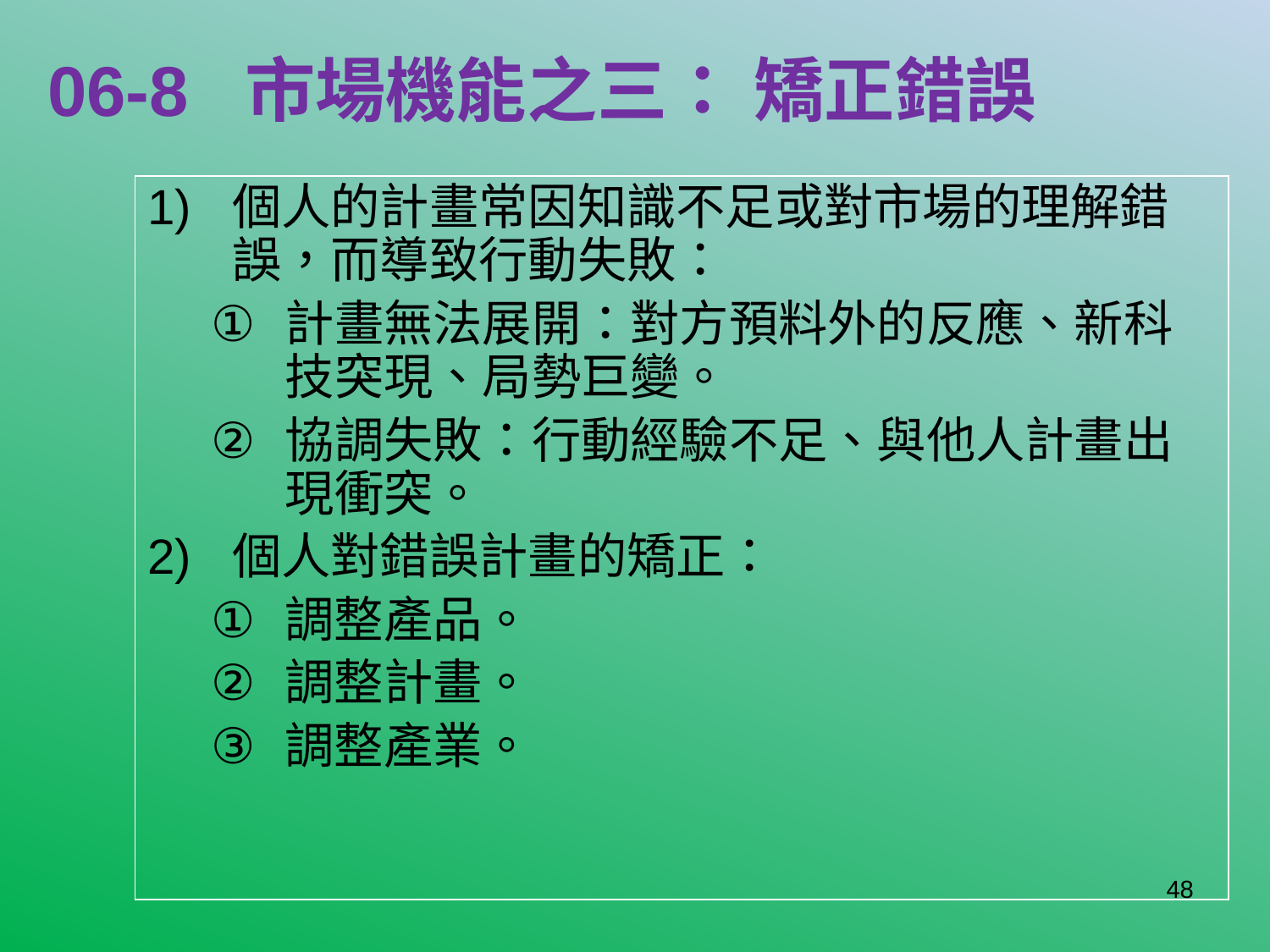

# 06-8  市場機能之三： 矯正錯誤
個人的計畫常因知識不足或對市場的理解錯誤，而導致行動失敗：
計畫無法展開：對方預料外的反應、新科技突現、局勢巨變。
協調失敗：行動經驗不足、與他人計畫出現衝突。
個人對錯誤計畫的矯正：
調整產品。
調整計畫。
調整產業。
48